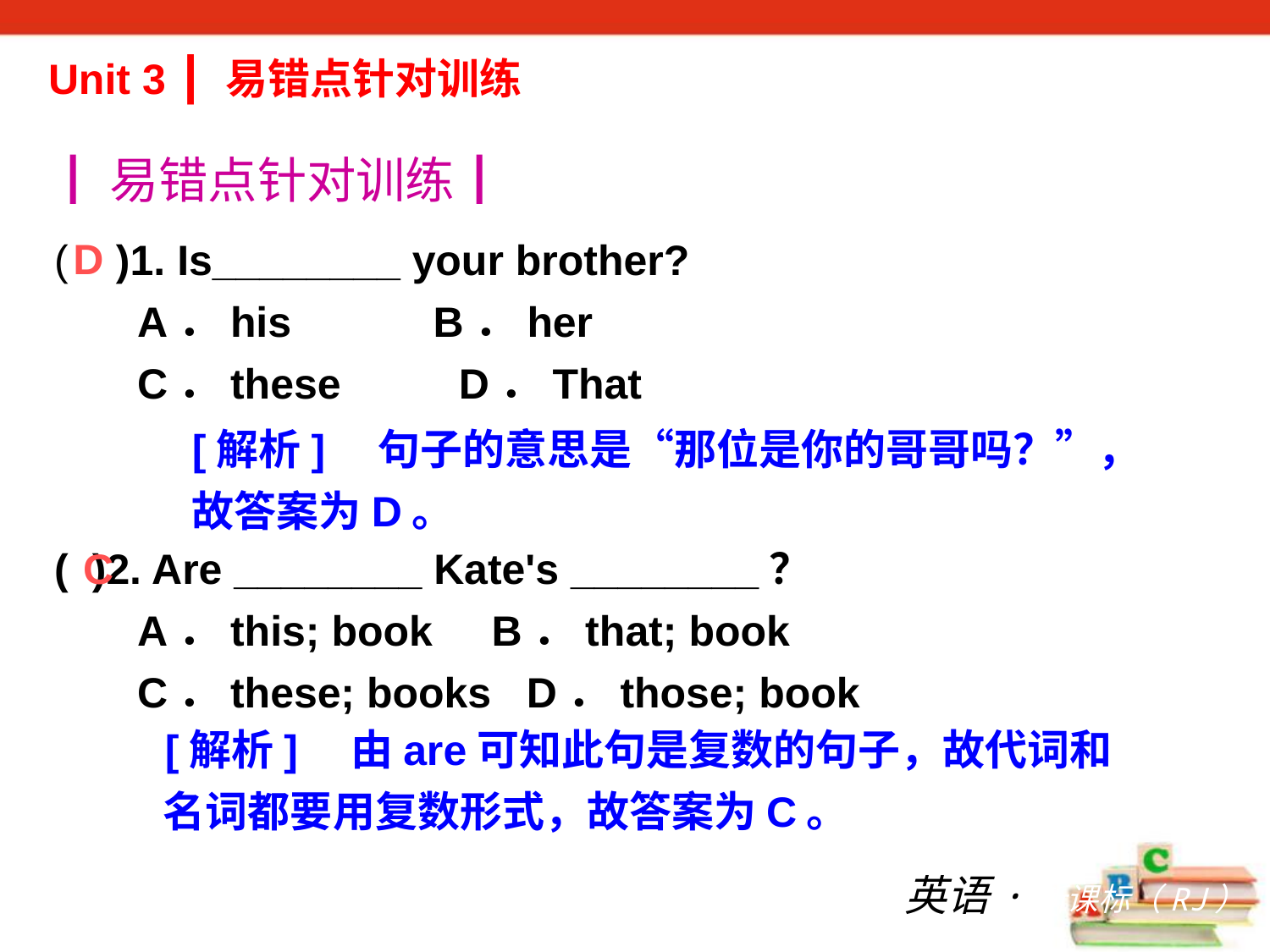

Unit 3 ┃ 易错点针对训练
┃易错点针对训练┃
(    )1. Is________ your brother?
       A．his            B．her
       C．these          D．That

(  )2. Are ________ Kate's ________？
       A．this; book     B．that; book
       C．these; books   D．those; book
D
[解析]　句子的意思是“那位是你的哥哥吗？”，
故答案为D。
C
     [解析]　由are可知此句是复数的句子，故代词和
     名词都要用复数形式，故答案为C。
英语·新课标（RJ）